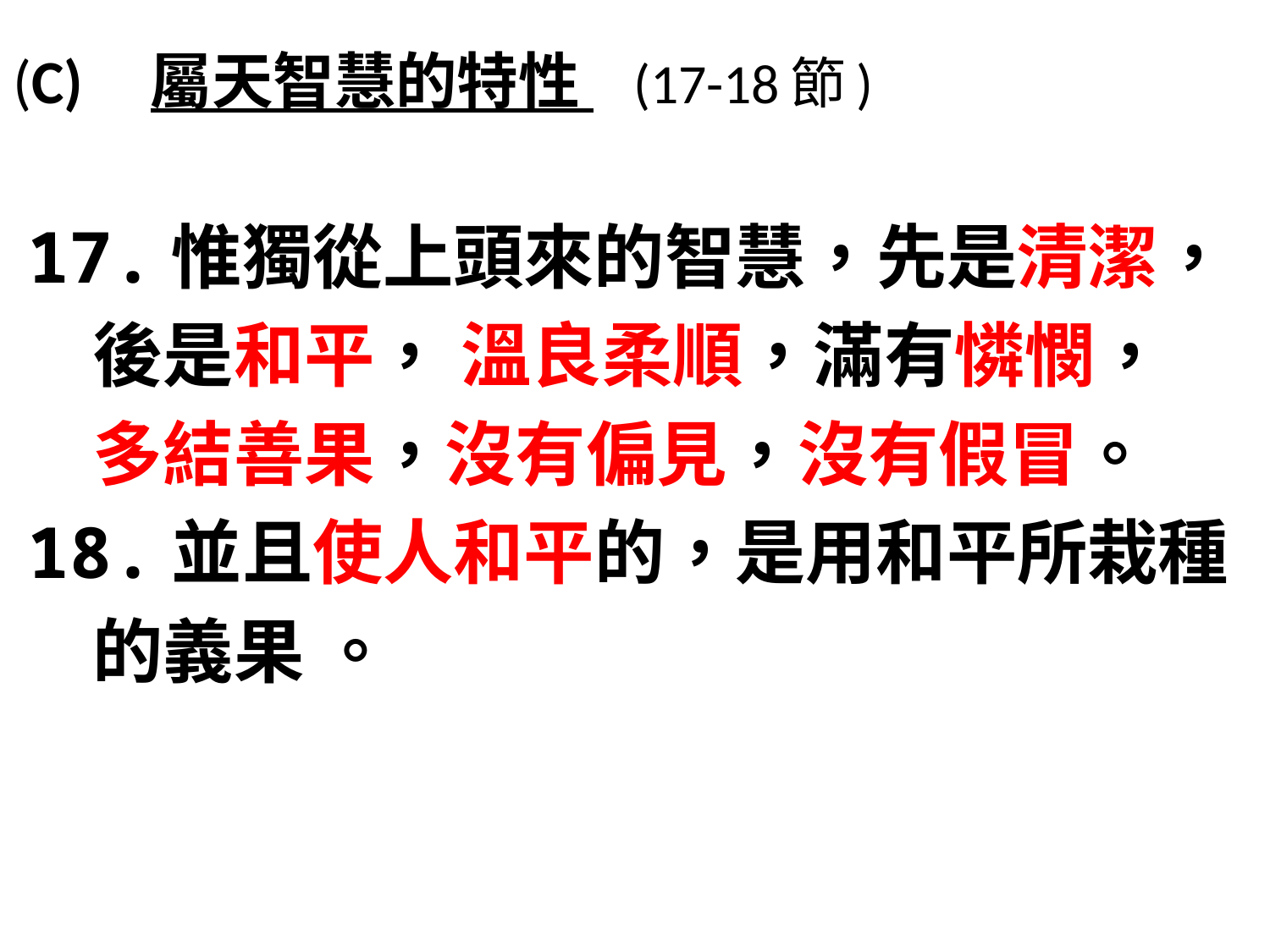

# (C)    屬天智慧的特性   (17-18節)
17.惟獨從上頭來的智慧，先是清潔，
   後是和平， 溫良柔順，滿有憐憫，
   多結善果，沒有偏見，沒有假冒。
18.並且使人和平的，是用和平所栽種
   的義果 。